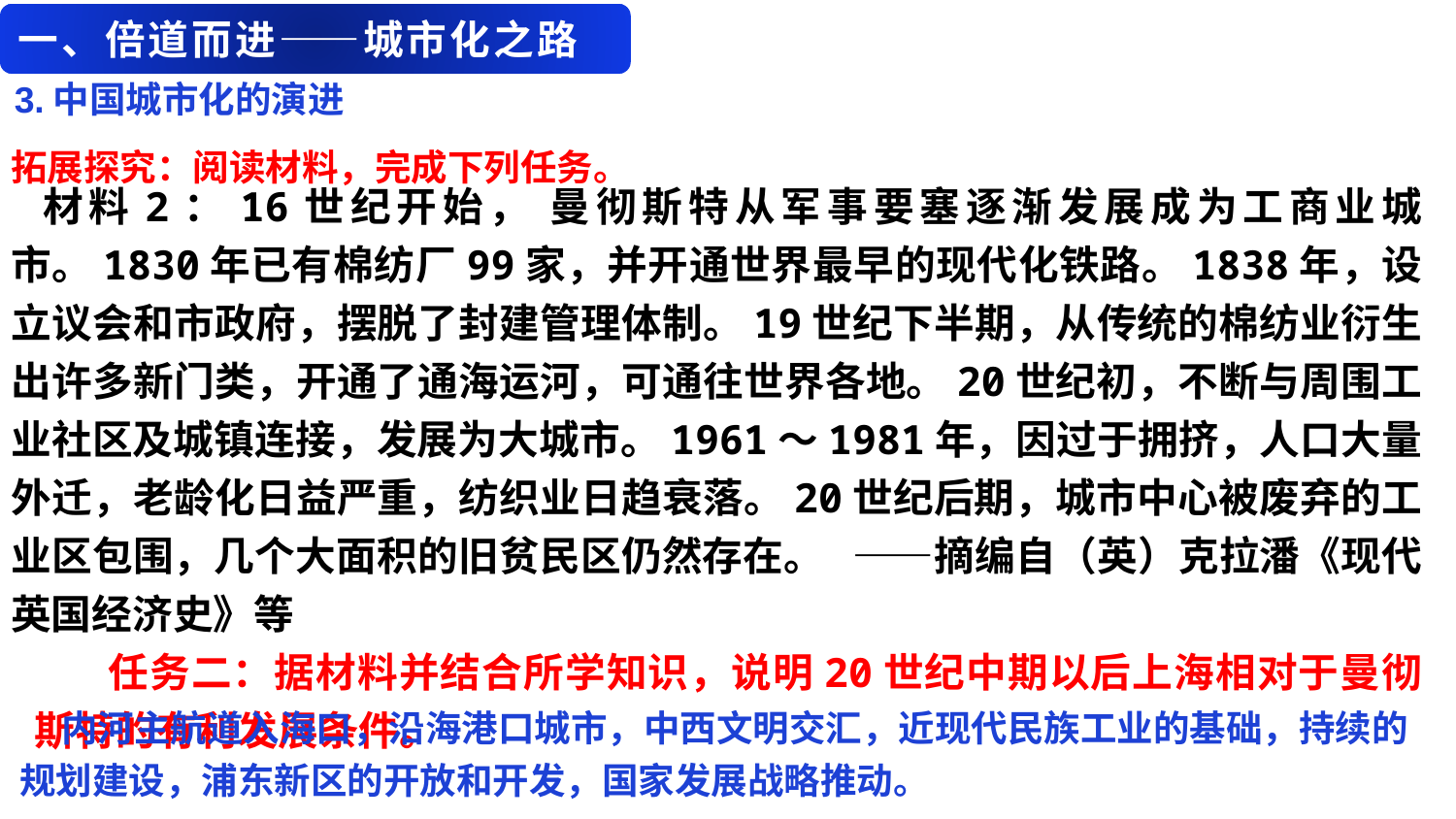

一、倍道而进——城市化之路
3.中国城市化的演进
拓展探究：阅读材料，完成下列任务。
材料2：16世纪开始， 曼彻斯特从军事要塞逐渐发展成为工商业城市。1830年已有棉纺厂99家，并开通世界最早的现代化铁路。1838年，设立议会和市政府，摆脱了封建管理体制。19世纪下半期，从传统的棉纺业衍生出许多新门类，开通了通海运河，可通往世界各地。20世纪初，不断与周围工业社区及城镇连接，发展为大城市。1961～1981年，因过于拥挤，人口大量外迁，老龄化日益严重，纺织业日趋衰落。20世纪后期，城市中心被废弃的工业区包围，几个大面积的旧贫民区仍然存在。   ——摘编自（英）克拉潘《现代英国经济史》等
   任务二：据材料并结合所学知识，说明20世纪中期以后上海相对于曼彻斯特的有利发展条件。
    内河主航道入海口，沿海港口城市，中西文明交汇，近现代民族工业的基础，持续的规划建设，浦东新区的开放和开发，国家发展战略推动。